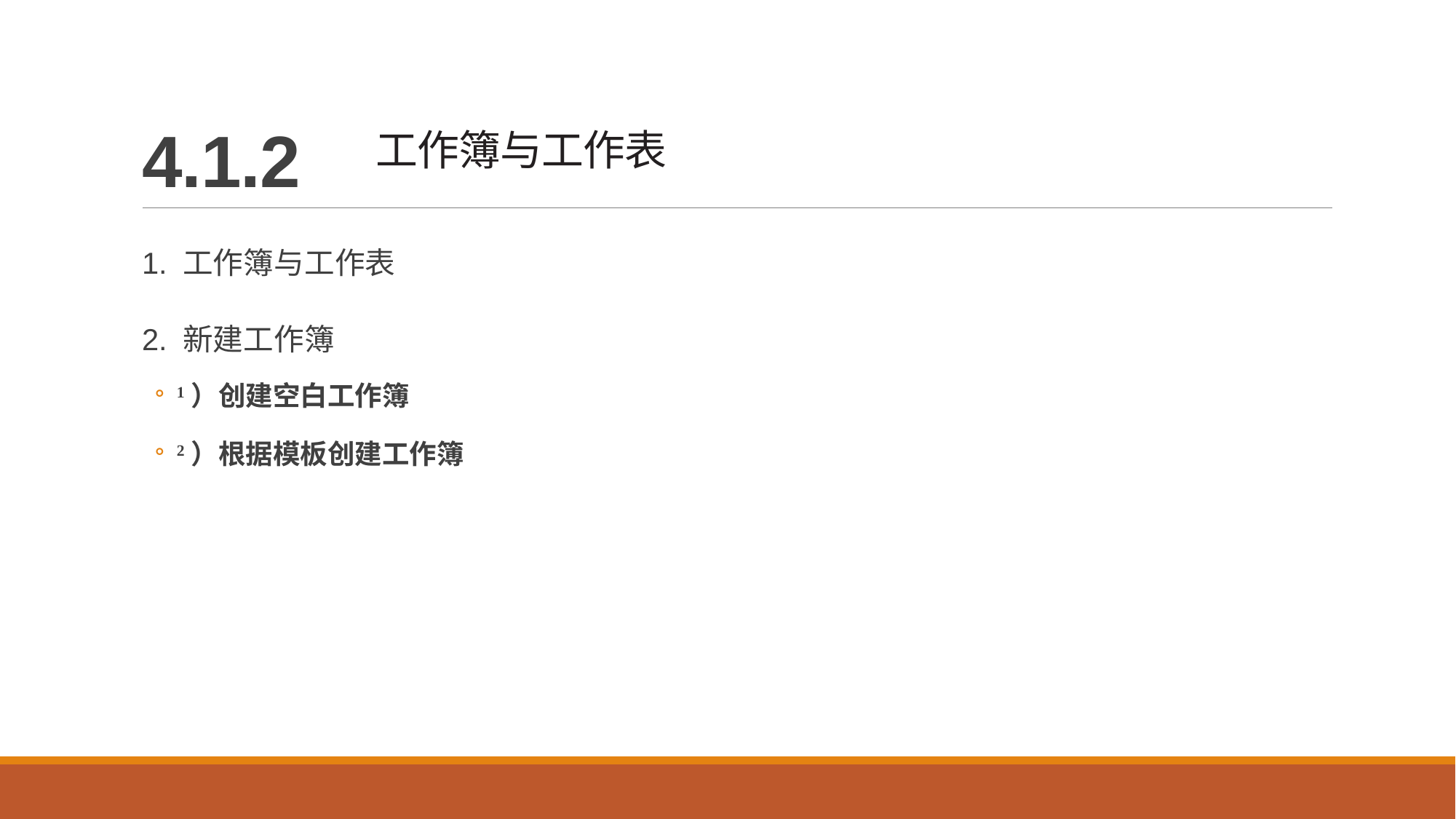

# 4.1.2   工作簿与工作表
1. 工作簿与工作表
2. 新建工作簿
1）创建空白工作簿
2）根据模板创建工作簿